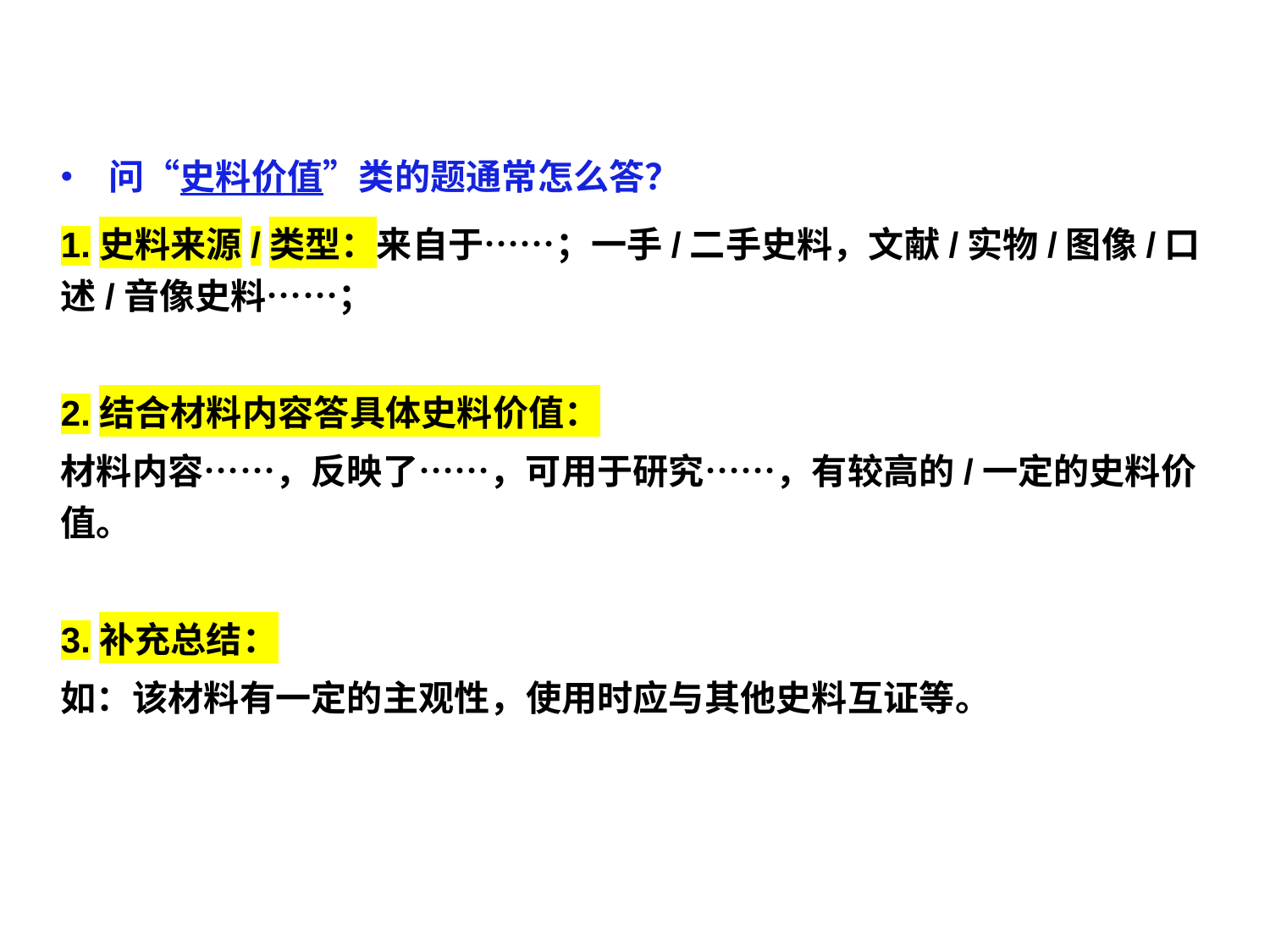

问“史料价值”类的题通常怎么答？
1.史料来源/类型：来自于……；一手/二手史料，文献/实物/图像/口述/音像史料……；

2.结合材料内容答具体史料价值：
材料内容……，反映了……，可用于研究……，有较高的/一定的史料价值。

3.补充总结：
如：该材料有一定的主观性，使用时应与其他史料互证等。

CONTENTS